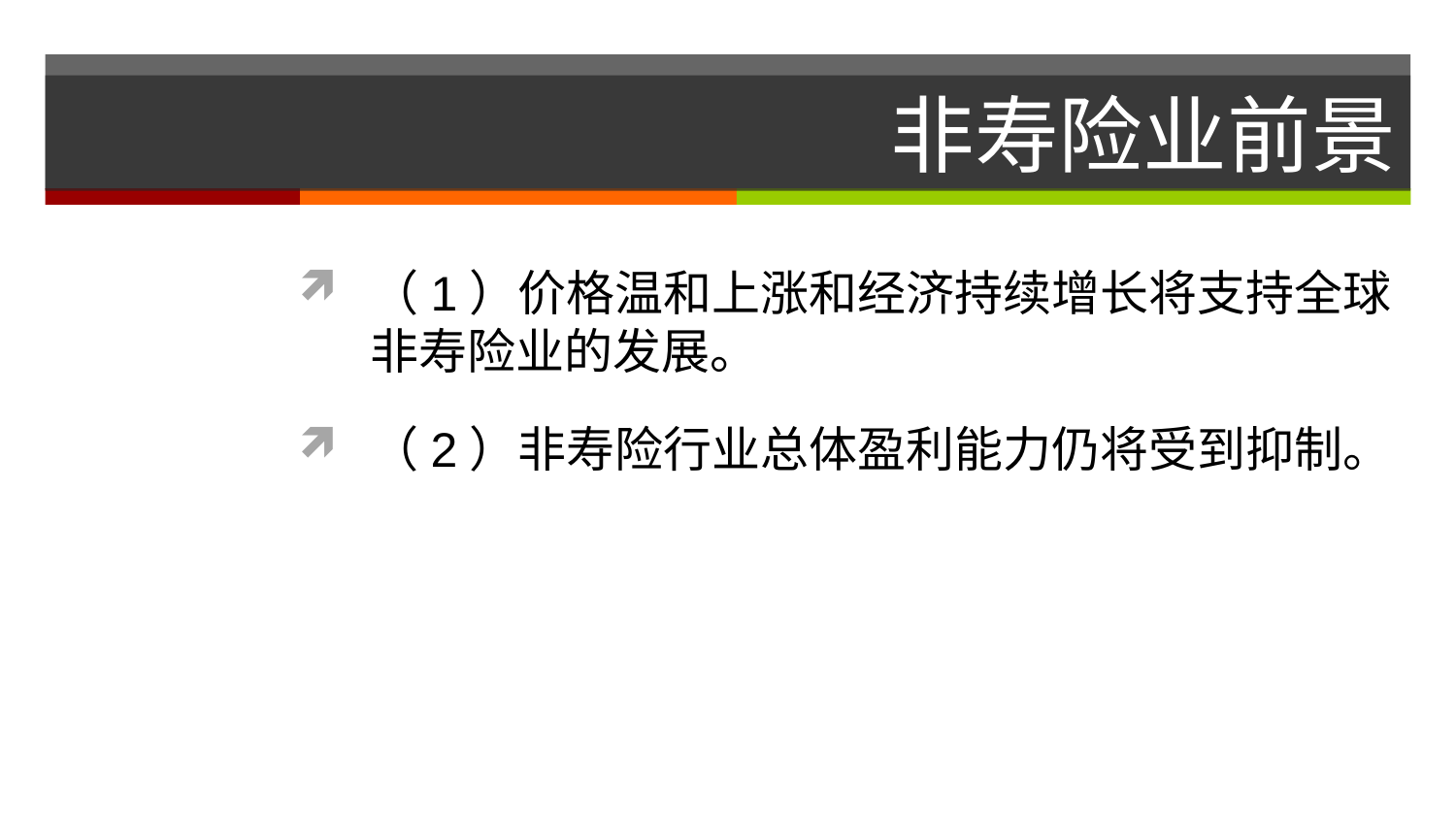

# 非寿险业前景
（1）价格温和上涨和经济持续增长将支持全球非寿险业的发展。
（2）非寿险行业总体盈利能力仍将受到抑制。